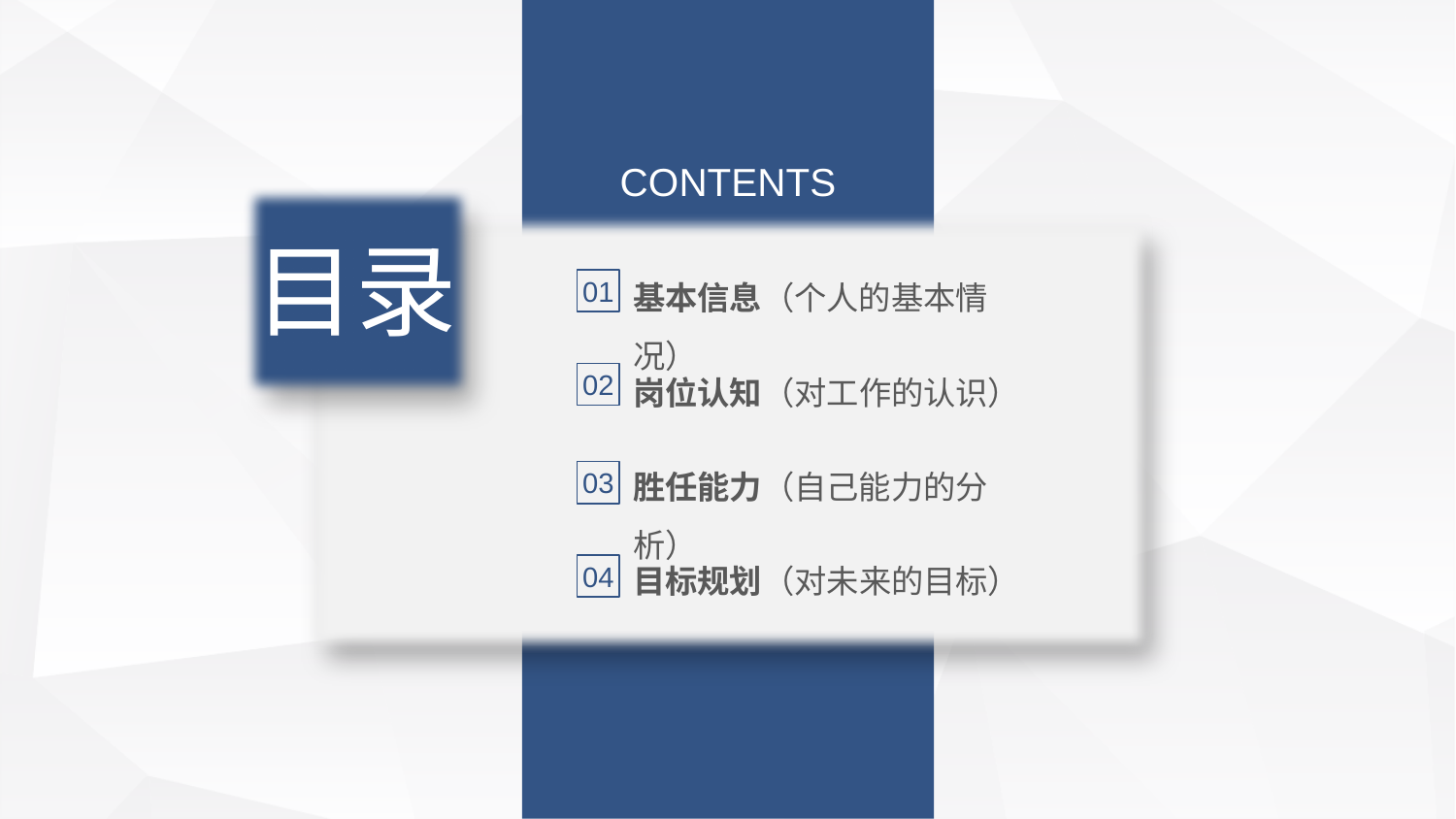

CONTENTS

目录
基本信息（个人的基本情况）

01
岗位认知（对工作的认识）

02
胜任能力（自己能力的分析）

03
目标规划（对未来的目标）

04